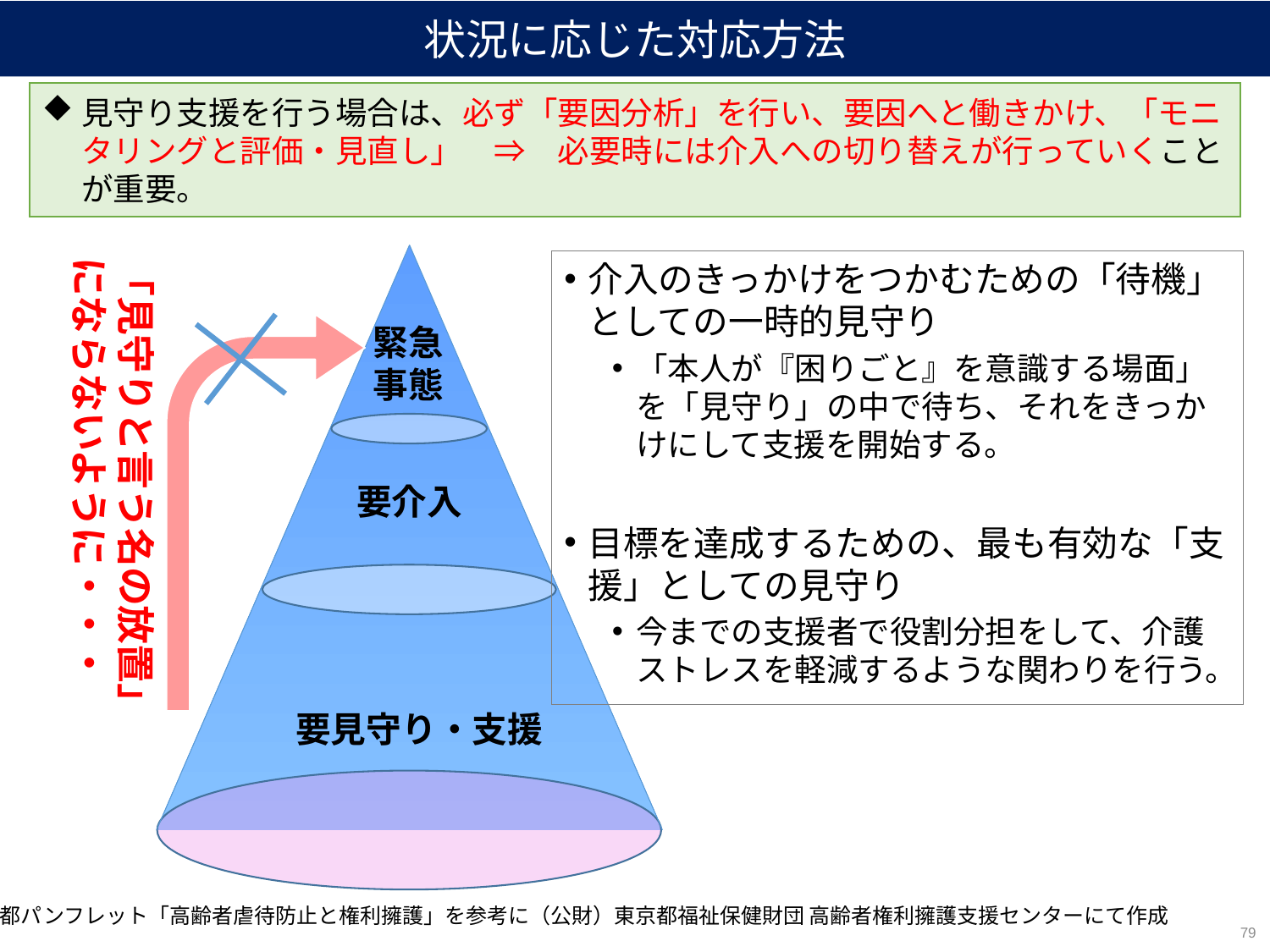

状況に応じた対応方法
見守り支援を行う場合は、必ず「要因分析」を行い、要因へと働きかけ、「モニタリングと評価・見直し」　⇒　必要時には介入への切り替えが行っていくことが重要。
「見守りと言う名の放置」にならないように・・・

介入のきっかけをつかむための「待機」としての一時的見守り
「本人が『困りごと』を意識する場面」を「見守り」の中で待ち、それをきっかけにして支援を開始する。

目標を達成するための、最も有効な「支援」としての見守り
今までの支援者で役割分担をして、介護ストレスを軽減するような関わりを行う。

緊急
事態

要介入

要見守り・支援

東京都パンフレット「高齢者虐待防止と権利擁護」を参考に（公財）東京都福祉保健財団 高齢者権利擁護支援センターにて作成
79